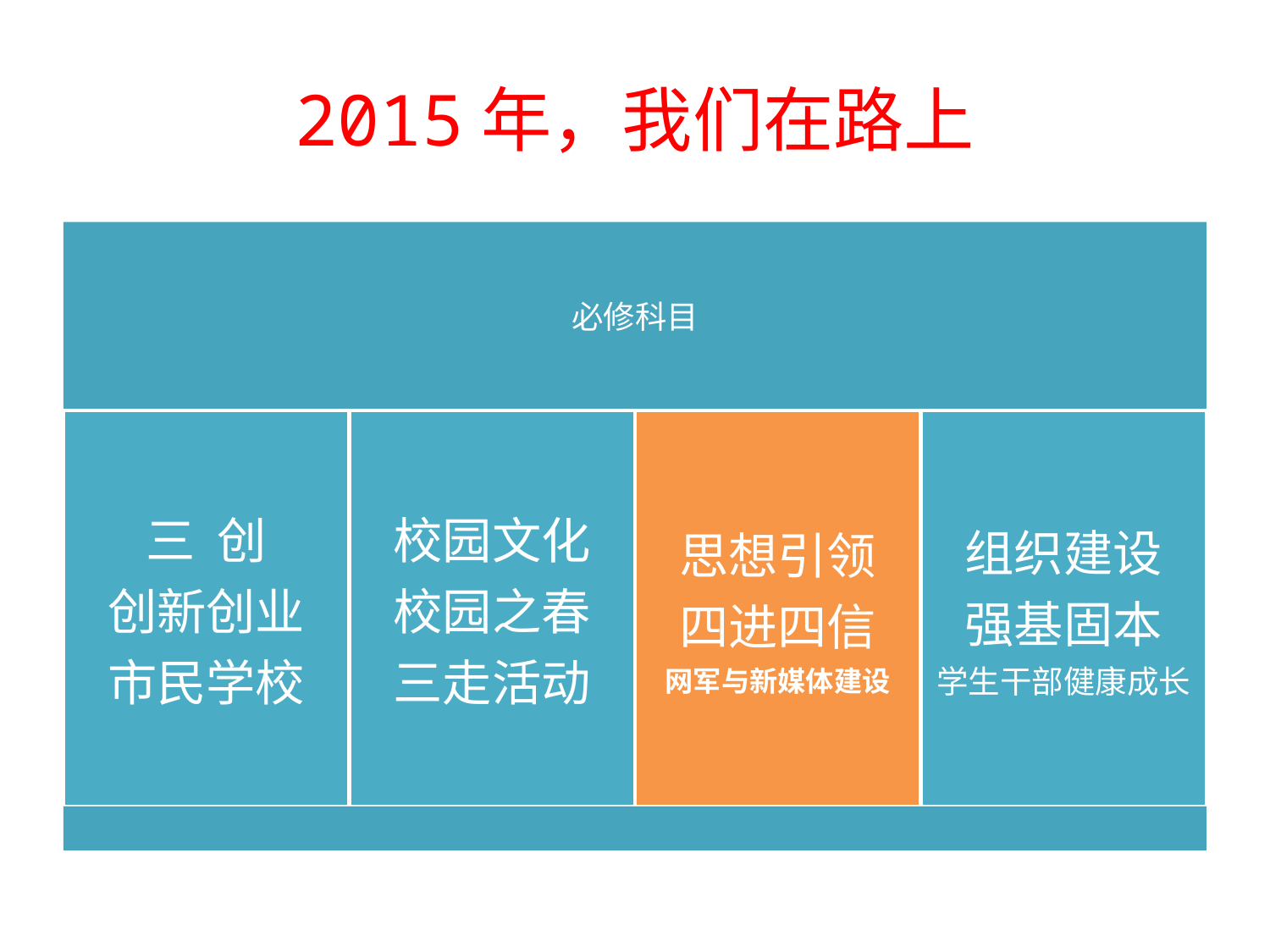

# 2015年，我们在路上
必修科目
三  创
创新创业
市民学校
校园文化
校园之春
三走活动
思想引领
四进四信
网军与新媒体建设
组织建设
强基固本
学生干部健康成长